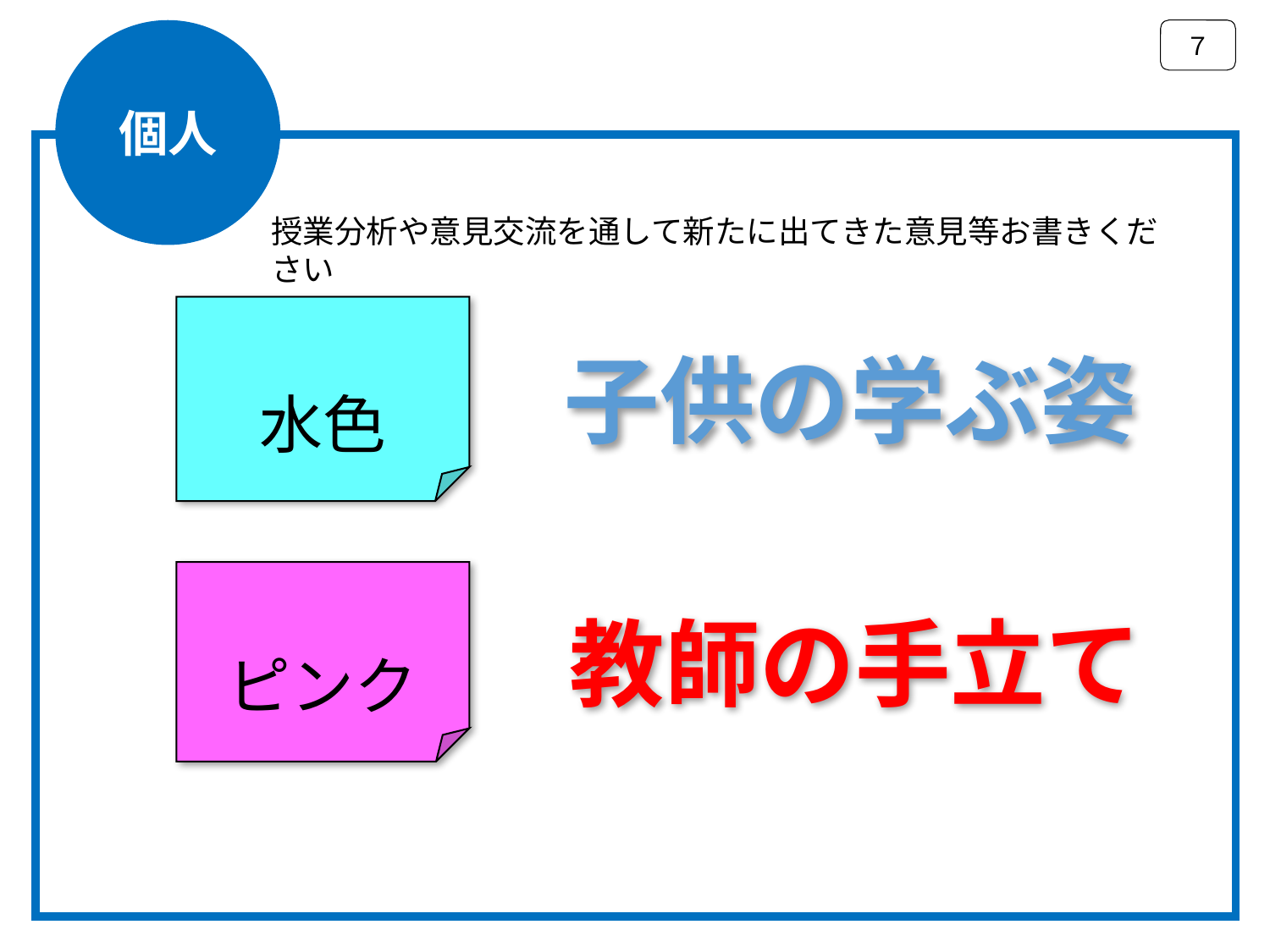

７
個人

授業分析や意見交流を通して新たに出てきた意見等お書きください
水色
子供の学ぶ姿
ピンク
教師の手立て